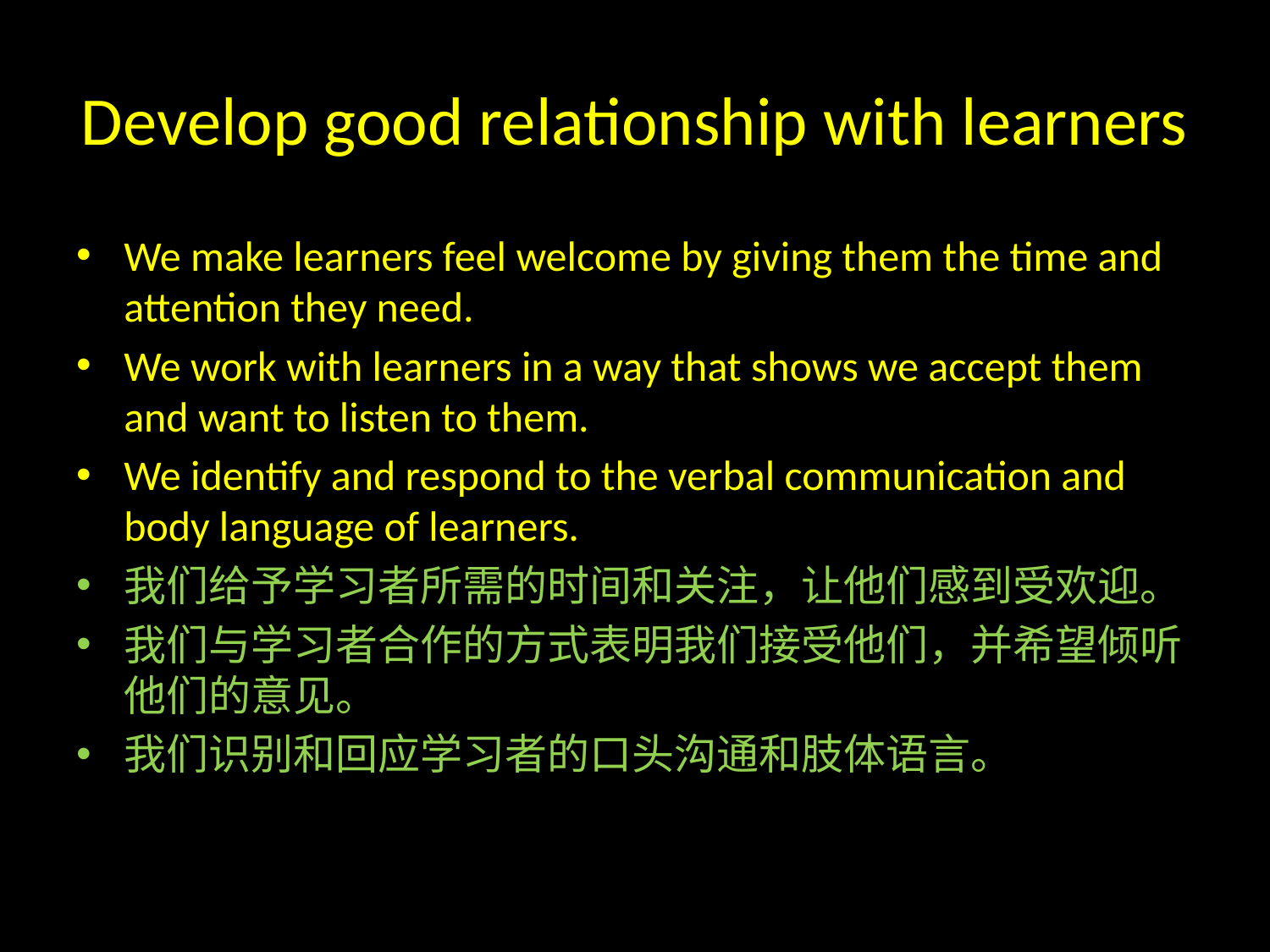

# Develop good relationship with learners
We make learners feel welcome by giving them the time and attention they need.
We work with learners in a way that shows we accept them and want to listen to them.
We identify and respond to the verbal communication and body language of learners.
我们给予学习者所需的时间和关注，让他们感到受欢迎。
我们与学习者合作的方式表明我们接受他们，并希望倾听他们的意见。
我们识别和回应学习者的口头沟通和肢体语言。